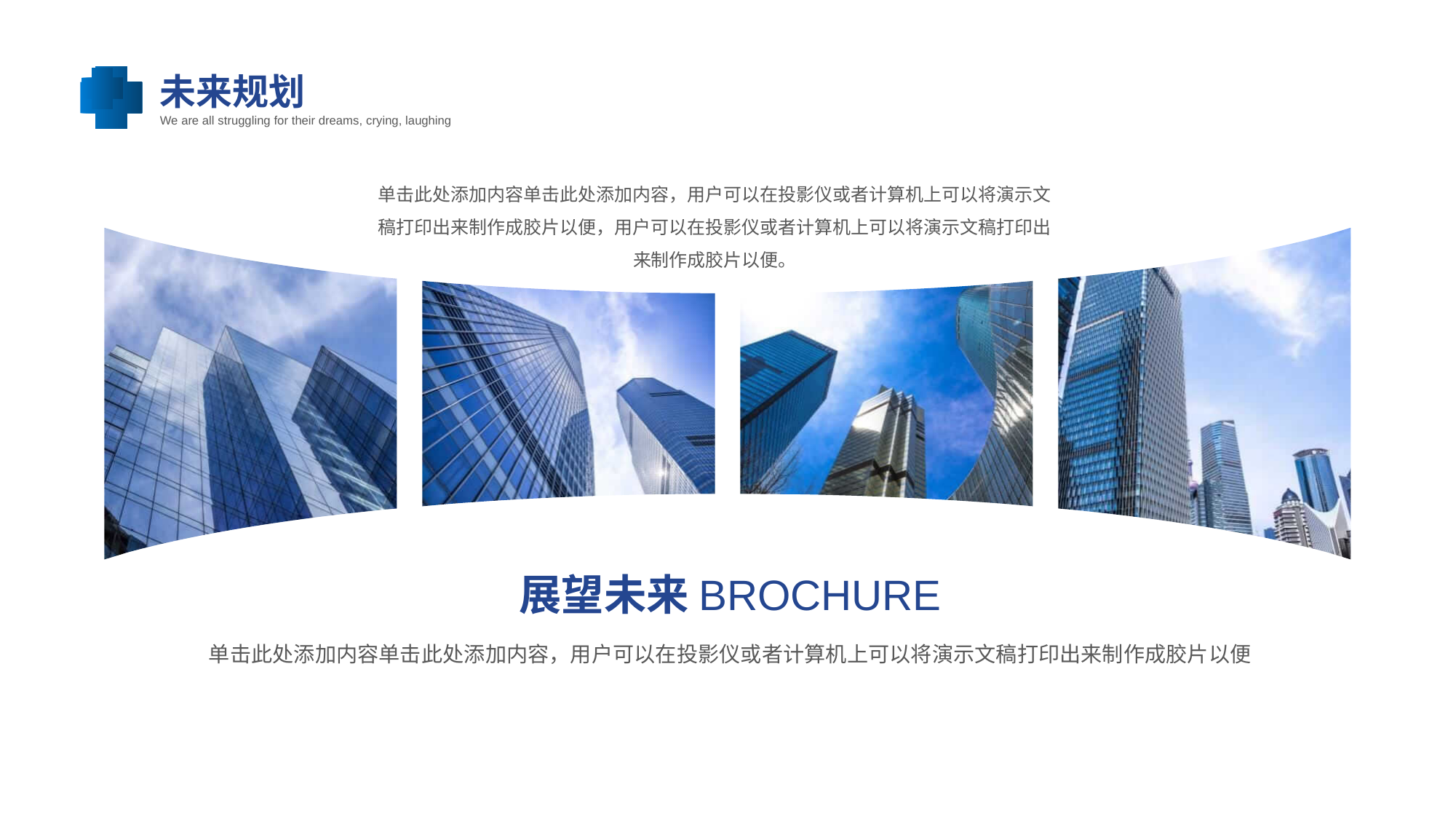

供应产品
We are all struggling for their dreams, crying, laughing

未来规划
We are all struggling for their dreams, crying, laughing

单击此处添加内容单击此处添加内容，用户可以在投影仪或者计算机上可以将演示文稿打印出来制作成胶片以便，用户可以在投影仪或者计算机上可以将演示文稿打印出来制作成胶片以便。

展望未来BROCHURE
单击此处添加内容单击此处添加内容，用户可以在投影仪或者计算机上可以将演示文稿打印出来制作成胶片以便